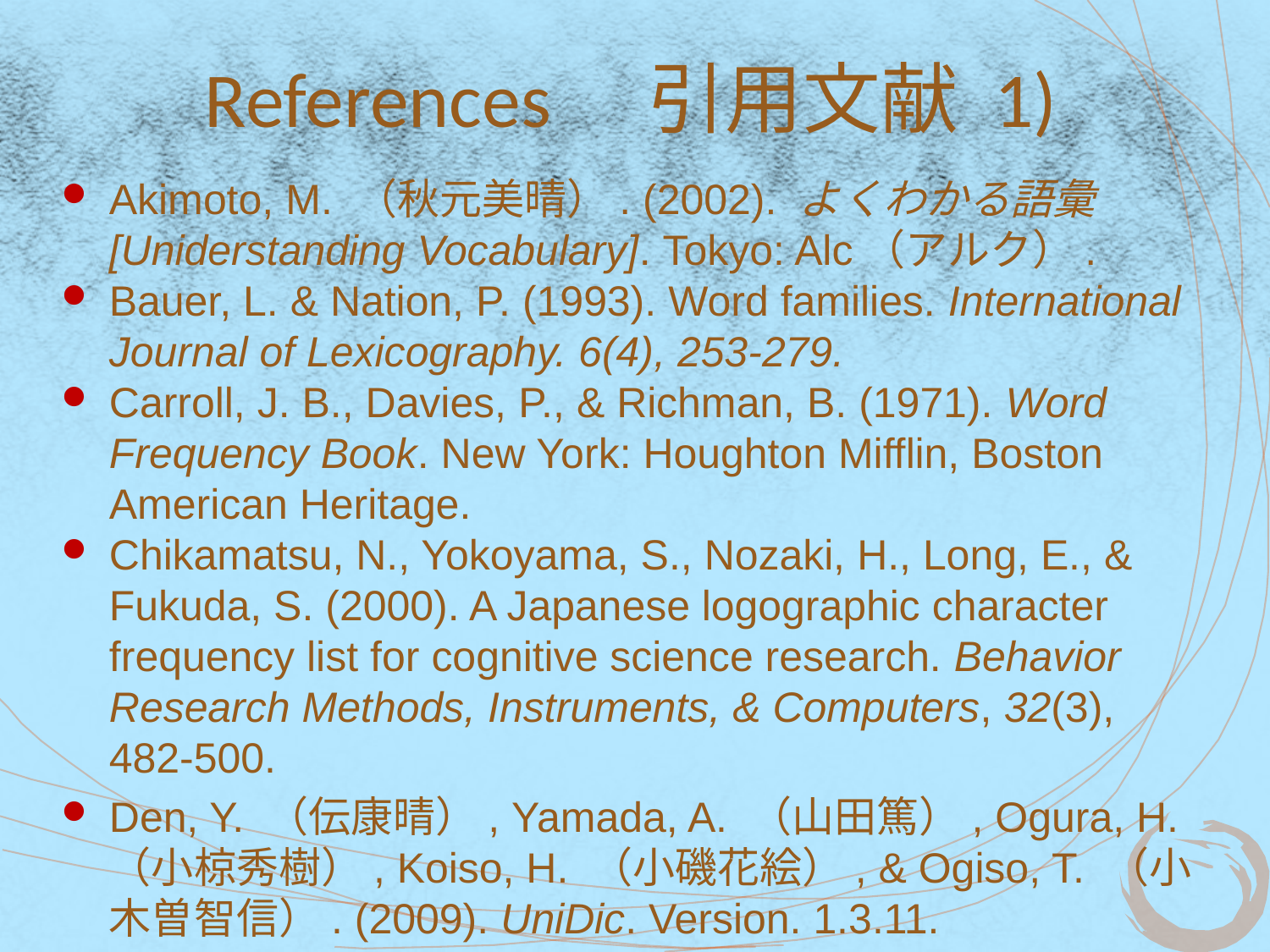

# References　引用文献 1)
Akimoto, M. （秋元美晴）. (2002). よくわかる語彙 [Uniderstanding Vocabulary]. Tokyo: Alc（アルク）.
Bauer, L. & Nation, P. (1993). Word families. International Journal of Lexicography. 6(4), 253-279.
Carroll, J. B., Davies, P., & Richman, B. (1971). Word Frequency Book. New York: Houghton Mifflin, Boston American Heritage.
Chikamatsu, N., Yokoyama, S., Nozaki, H., Long, E., & Fukuda, S. (2000). A Japanese logographic character frequency list for cognitive science research. Behavior Research Methods, Instruments, & Computers, 32(3), 482-500.
Den, Y. （伝康晴）, Yamada, A. （山田篤）, Ogura, H. （小椋秀樹）, Koiso, H. （小磯花絵）, & Ogiso, T. （小木曽智信）. (2009). UniDic. Version. 1.3.11.
      Downloaded from  http://www.tokuteicorpus.jp/dist/